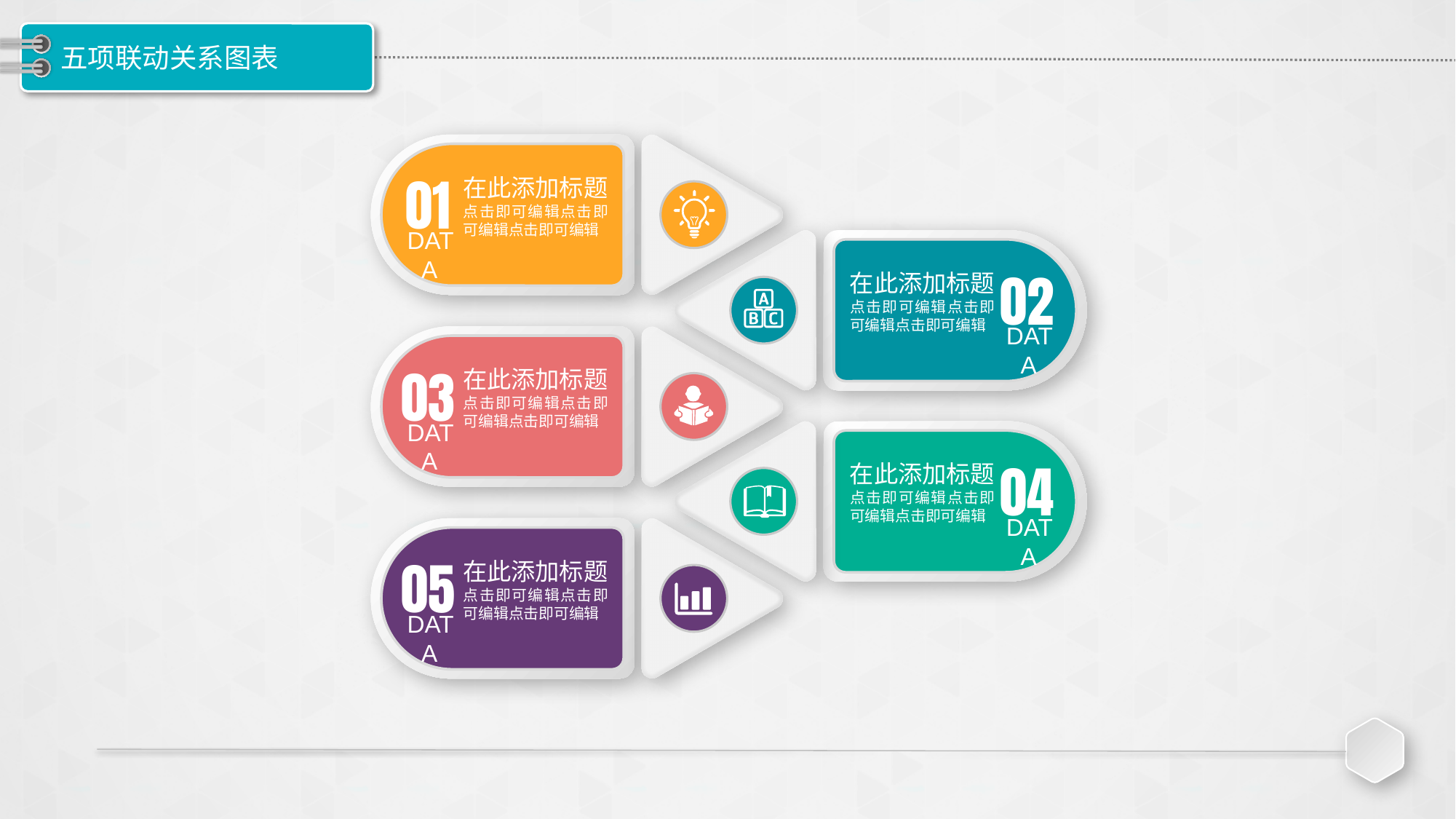

# 五项联动关系图表

在此添加标题
点击即可编辑点击即可编辑点击即可编辑
01
DATA

在此添加标题
点击即可编辑点击即可编辑点击即可编辑
02
DATA

在此添加标题
点击即可编辑点击即可编辑点击即可编辑
03
DATA

在此添加标题
点击即可编辑点击即可编辑点击即可编辑
04
DATA

在此添加标题
点击即可编辑点击即可编辑点击即可编辑
05
DATA

88